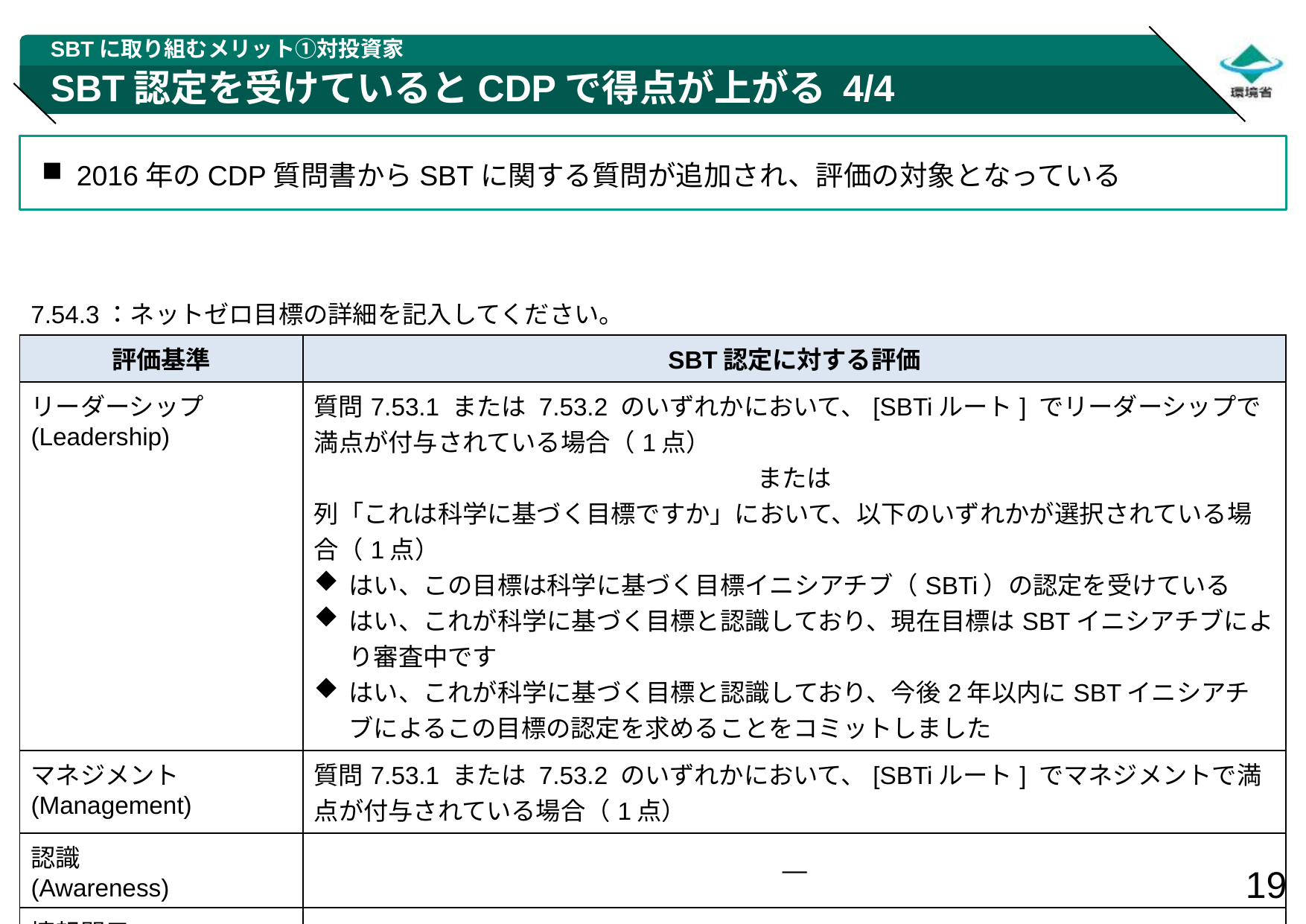

SBTに取り組むメリット①対投資家
# SBT認定を受けているとCDPで得点が上がる 4/4
2016年のCDP質問書からSBTに関する質問が追加され、評価の対象となっている
7.54.3：ネットゼロ目標の詳細を記入してください。
| 評価基準 | SBT認定に対する評価 |
| --- | --- |
| リーダーシップ (Leadership) | 質問7.53.1 または 7.53.2 のいずれかにおいて、[SBTiルート] でリーダーシップで満点が付与されている場合（1点） または 列「これは科学に基づく目標ですか」において、以下のいずれかが選択されている場合（1点） はい、この目標は科学に基づく目標イニシアチブ（SBTi）の認定を受けている はい、これが科学に基づく目標と認識しており、現在目標はSBTイニシアチブにより審査中です はい、これが科学に基づく目標と認識しており、今後2年以内にSBTイニシアチブによるこの目標の認定を求めることをコミットしました |
| マネジメント (Management) | 質問7.53.1 または 7.53.2 のいずれかにおいて、[SBTiルート] でマネジメントで満点が付与されている場合（1点） |
| 認識 (Awareness) | ― |
| 情報開示 (Disclosure) | ― |